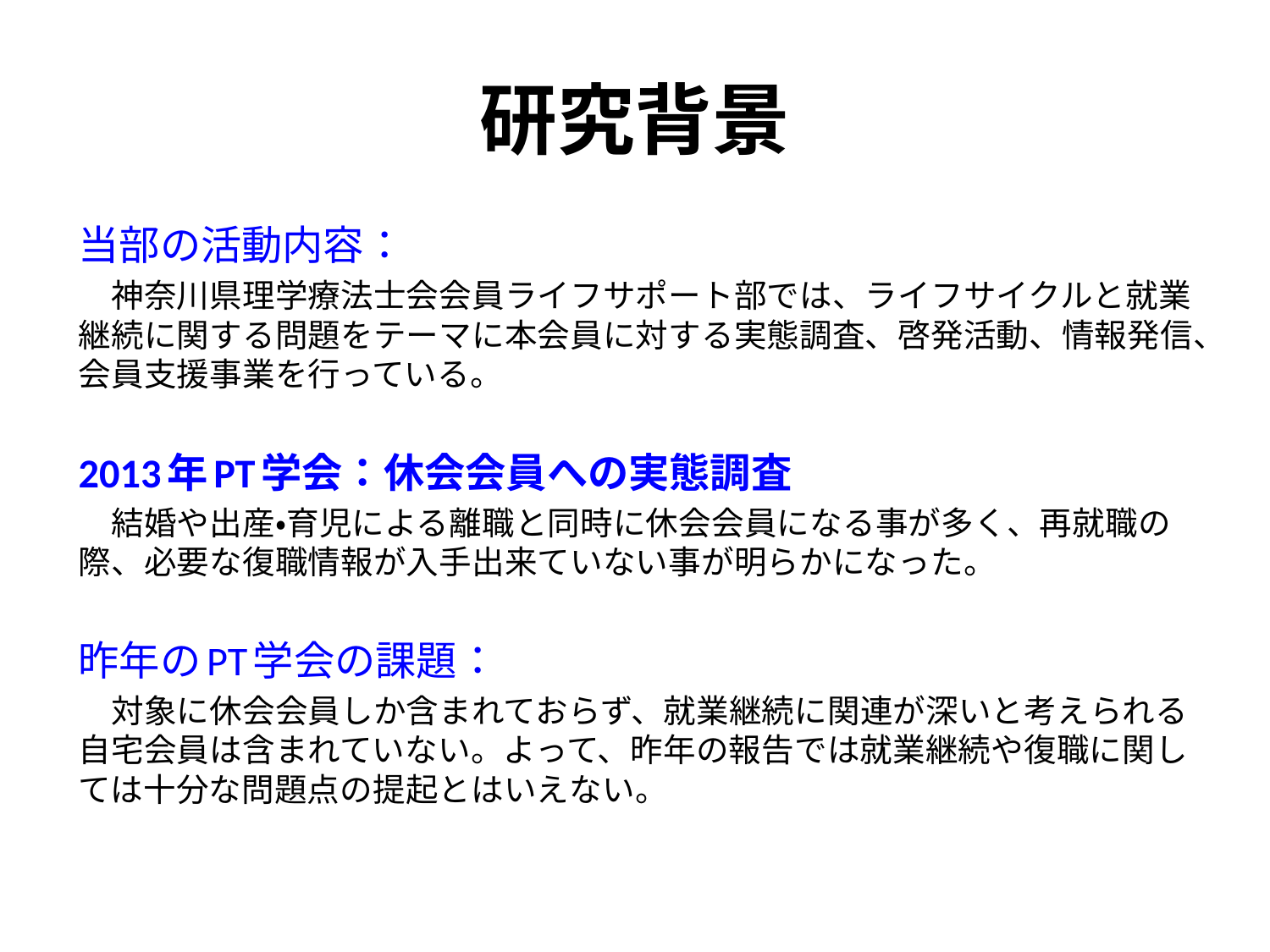

# 研究背景
当部の活動内容：
　神奈川県理学療法士会会員ライフサポート部では、ライフサイクルと就業継続に関する問題をテーマに本会員に対する実態調査、啓発活動、情報発信、会員支援事業を行っている。

2013年PT学会：休会会員への実態調査
　結婚や出産・育児による離職と同時に休会会員になる事が多く、再就職の際、必要な復職情報が入手出来ていない事が明らかになった。

昨年のPT学会の課題：
　対象に休会会員しか含まれておらず、就業継続に関連が深いと考えられる自宅会員は含まれていない。よって、昨年の報告では就業継続や復職に関しては十分な問題点の提起とはいえない。